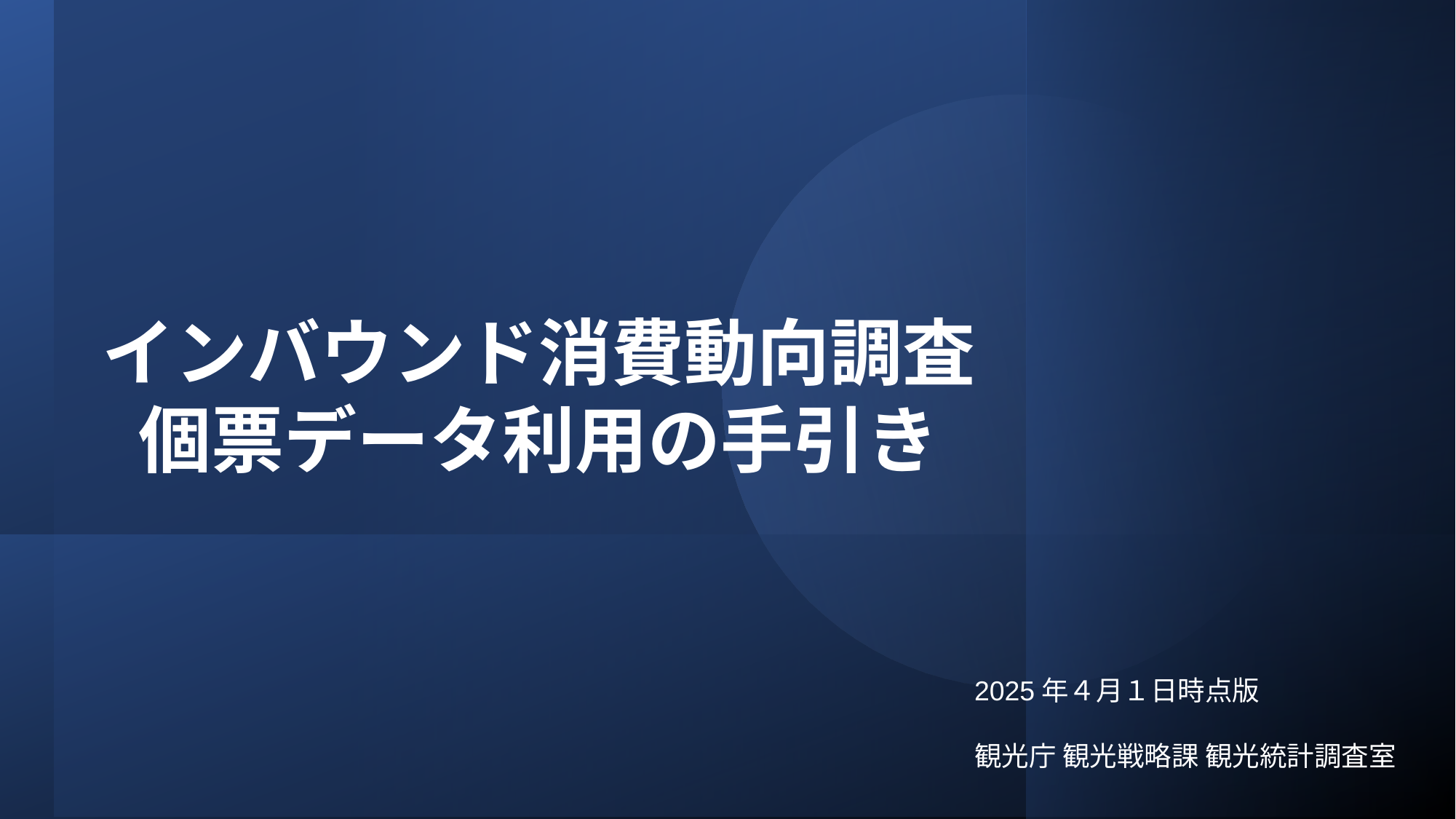

インバウンド消費動向調査
個票データ利用の手引き

2025年４月１日時点版

観光庁 観光戦略課 観光統計調査室